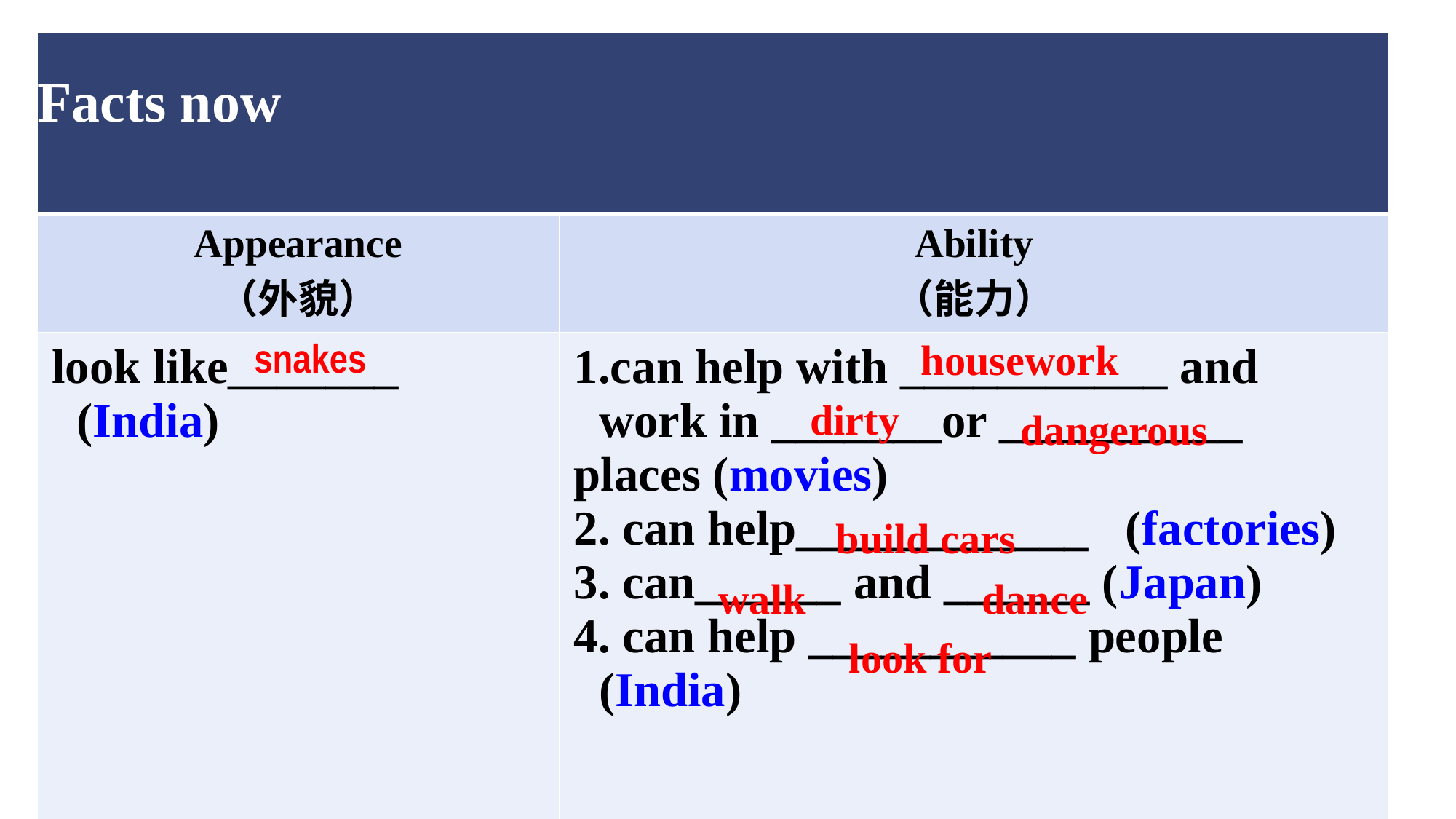

| Facts now |  |
| --- | --- |
| Appearance （外貌） | Ability （能力） |
| look like\_\_\_\_\_\_\_ (India) | can help with \_\_\_\_\_\_\_\_\_\_\_ and work in \_\_\_\_\_\_\_or \_\_\_\_\_\_\_\_\_\_ places (movies) 2. can help\_\_\_\_\_\_\_\_\_\_\_\_ (factories) 3. can\_\_\_\_\_\_ and \_\_\_\_\_\_ (Japan) 4. can help \_\_\_\_\_\_\_\_\_\_\_ people (India) |
housework
snakes
dirty
dangerous
build cars
walk
dance
look for